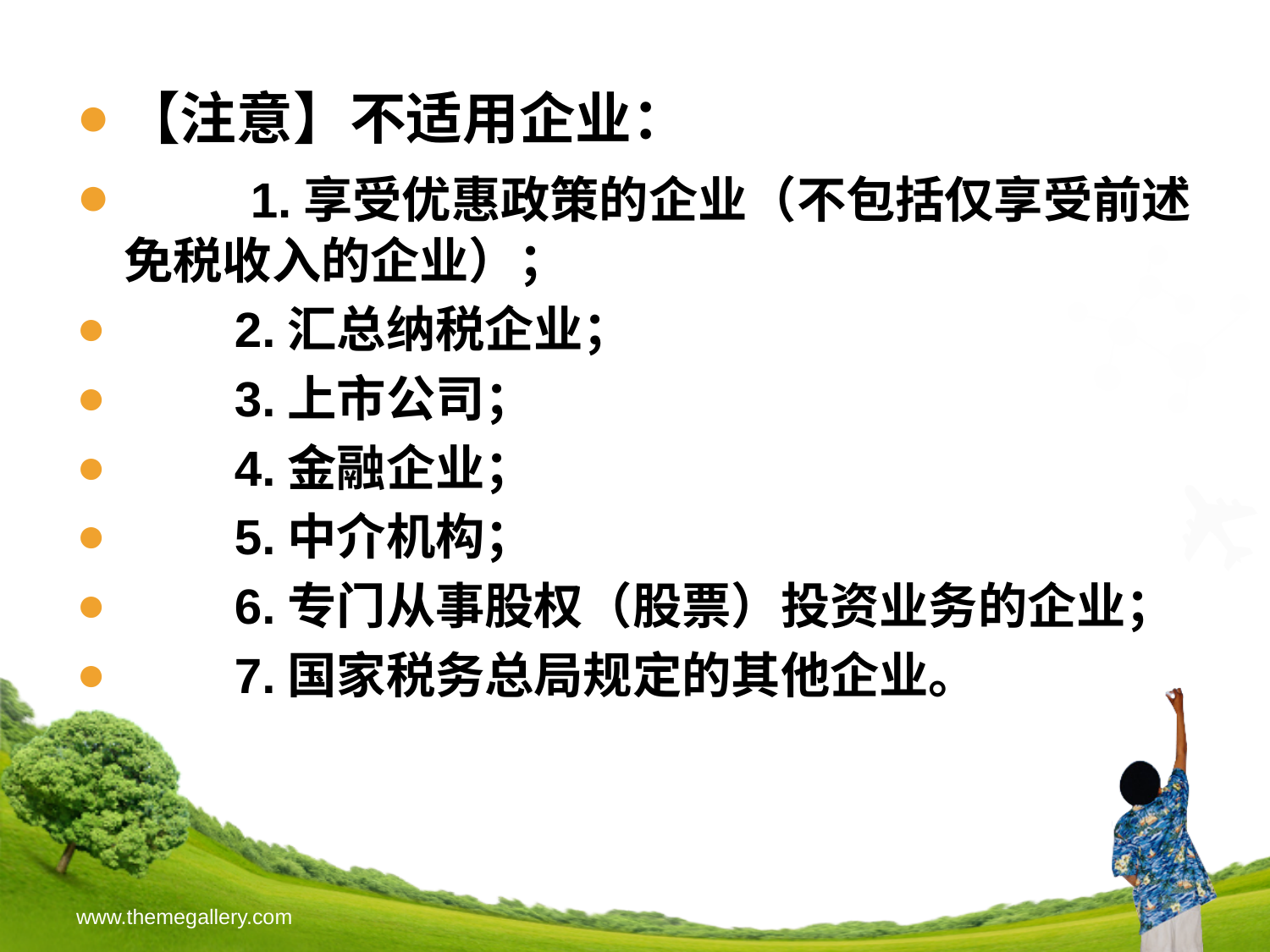

【注意】不适用企业：
　　1.享受优惠政策的企业（不包括仅享受前述免税收入的企业）；
　　2.汇总纳税企业；
　　3.上市公司；
　　4.金融企业；
　　5.中介机构；
　　6.专门从事股权（股票）投资业务的企业；
　　7.国家税务总局规定的其他企业。

www.themegallery.com